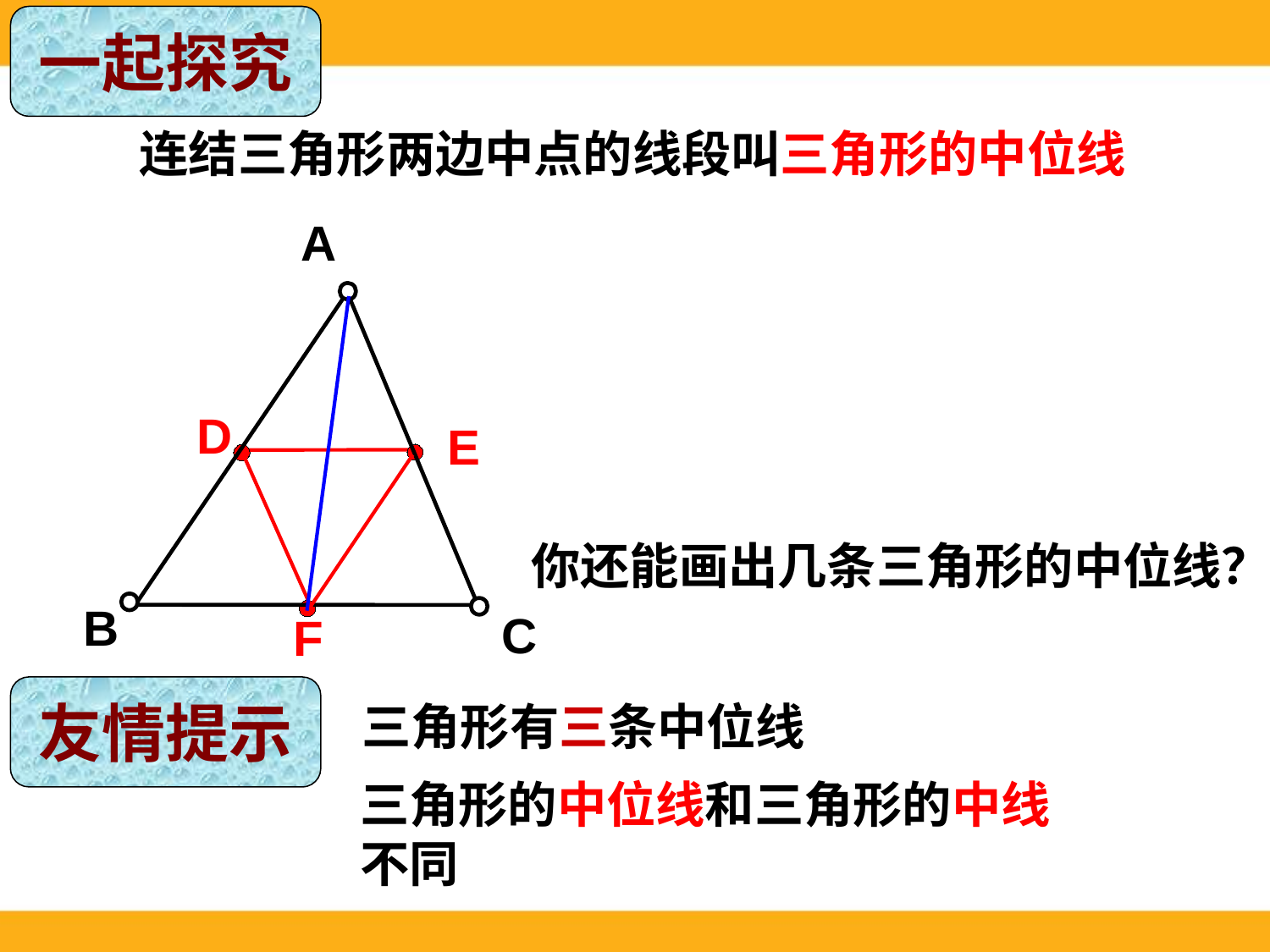

一起探究
连结三角形两边中点的线段叫三角形的中位线
A

B
C

D
E

你还能画出几条三角形的中位线？

F
友情提示
三角形有三条中位线
三角形的中位线和三角形的中线不同